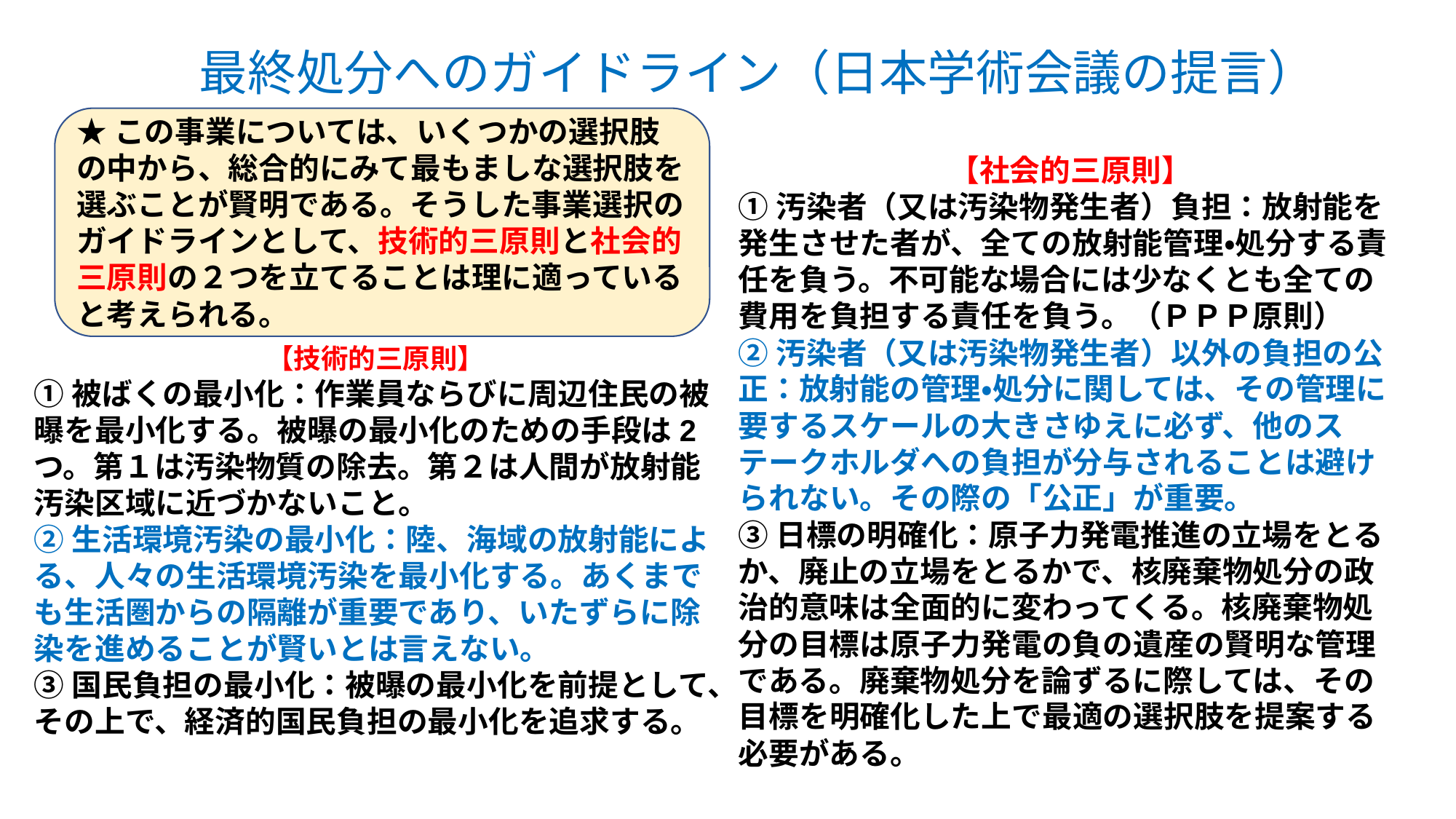

最終処分へのガイドライン（日本学術会議の提言）
★この事業については、いくつかの選択肢の中から、総合的にみて最もましな選択肢を選ぶことが賢明である。そうした事業選択のガイドラインとして、技術的三原則と社会的三原則の２つを立てることは理に適っていると考えられる。
【社会的三原則】
①汚染者（又は汚染物発生者）負担：放射能を発生させた者が、全ての放射能管理・処分する責任を負う。不可能な場合には少なくとも全ての費用を負担する責任を負う。（ＰＰＰ原則）
②汚染者（又は汚染物発生者）以外の負担の公正：放射能の管理・処分に関しては、その管理に要するスケールの大きさゆえに必ず、他のステークホルダへの負担が分与されることは避けられない。その際の「公正」が重要。
③日標の明確化：原子力発電推進の立場をとるか、廃止の立場をとるかで、核廃棄物処分の政治的意味は全面的に変わってくる。核廃棄物処分の目標は原子力発電の負の遺産の賢明な管理である。廃棄物処分を論ずるに際しては、その目標を明確化した上で最適の選択肢を提案する必要がある。
【技術的三原則】
①被ばくの最小化：作業員ならびに周辺住民の被曝を最小化する。被曝の最小化のための手段は2つ。第１は汚染物質の除去。第２は人間が放射能汚染区域に近づかないこと。
②生活環境汚染の最小化：陸、海域の放射能による、人々の生活環境汚染を最小化する。あくまでも生活圏からの隔離が重要であり、いたずらに除染を進めることが賢いとは言えない。
③国民負担の最小化：被曝の最小化を前提として、その上で、経済的国民負担の最小化を追求する。